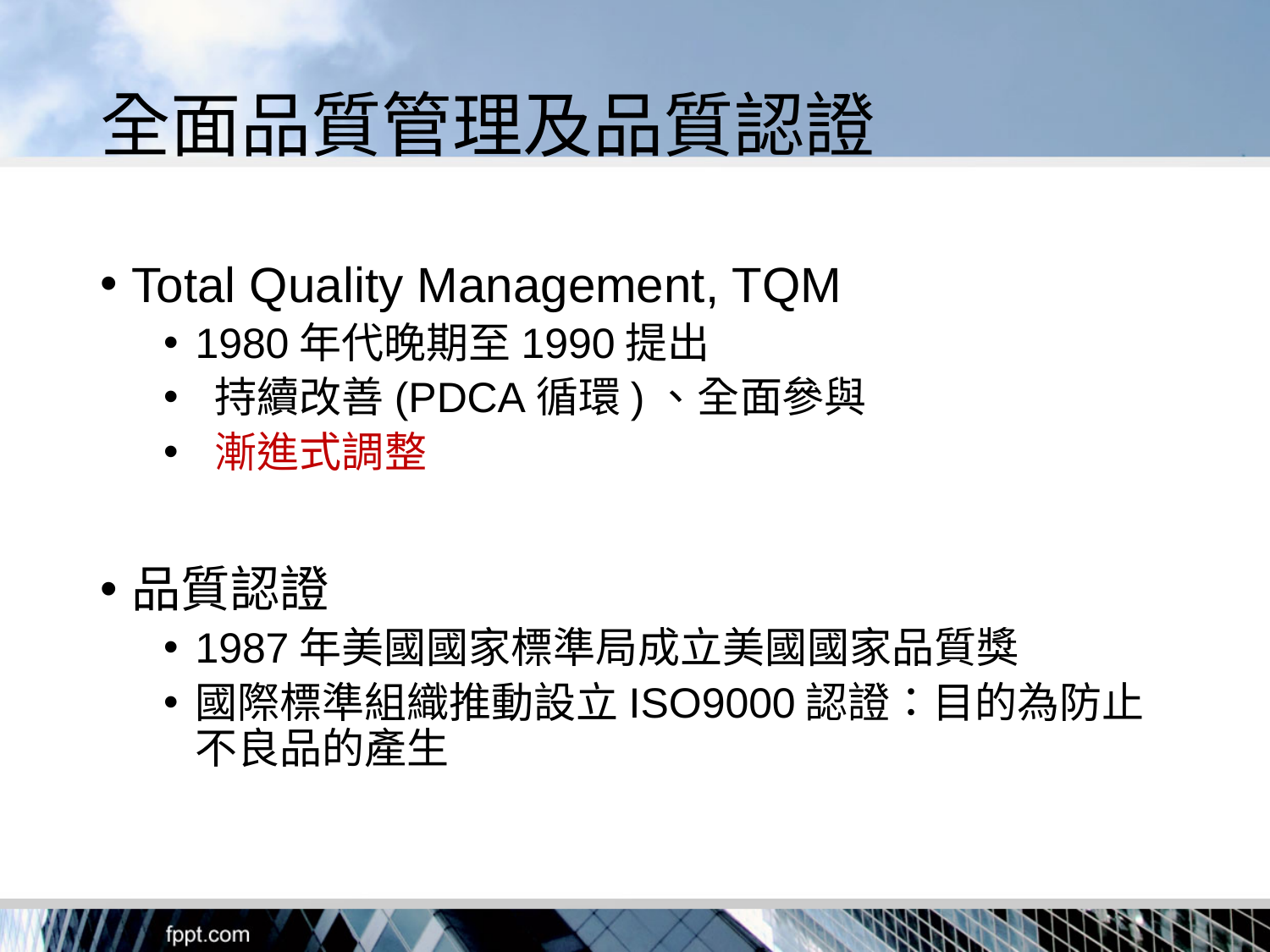

# 全面品質管理及品質認證
Total Quality Management, TQM
1980年代晚期至1990提出
 持續改善(PDCA循環)、全面參與
 漸進式調整

品質認證
1987年美國國家標準局成立美國國家品質獎
國際標準組織推動設立ISO9000認證：目的為防止不良品的產生